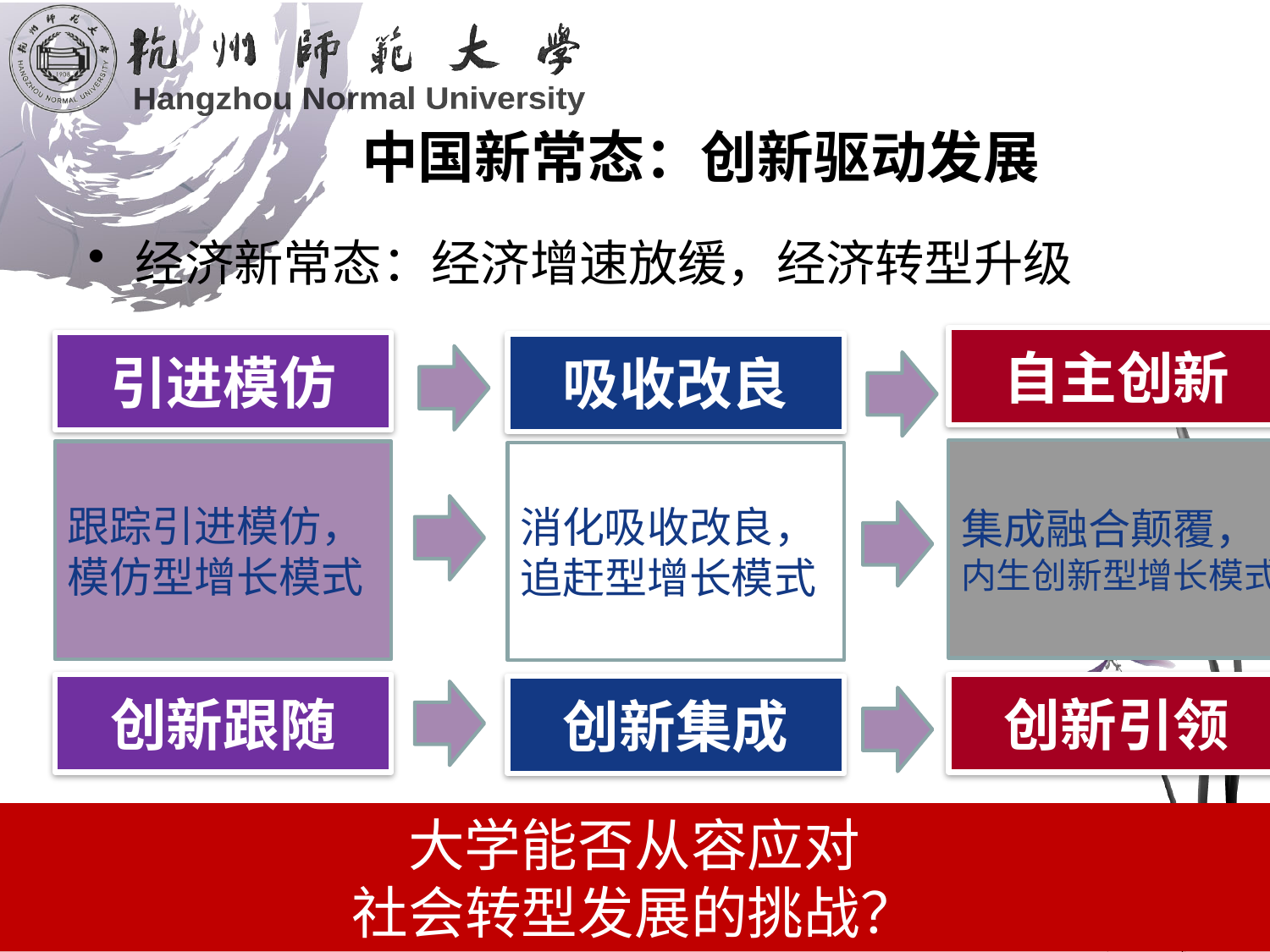

# 中国新常态：创新驱动发展
经济新常态：经济增速放缓，经济转型升级
自主创新
引进模仿
吸收改良

集成融合颠覆，内生创新型增长模式
跟踪引进模仿，模仿型增长模式
消化吸收改良，追赶型增长模式

创新跟随
创新引领
创新集成

大学能否从容应对
社会转型发展的挑战？